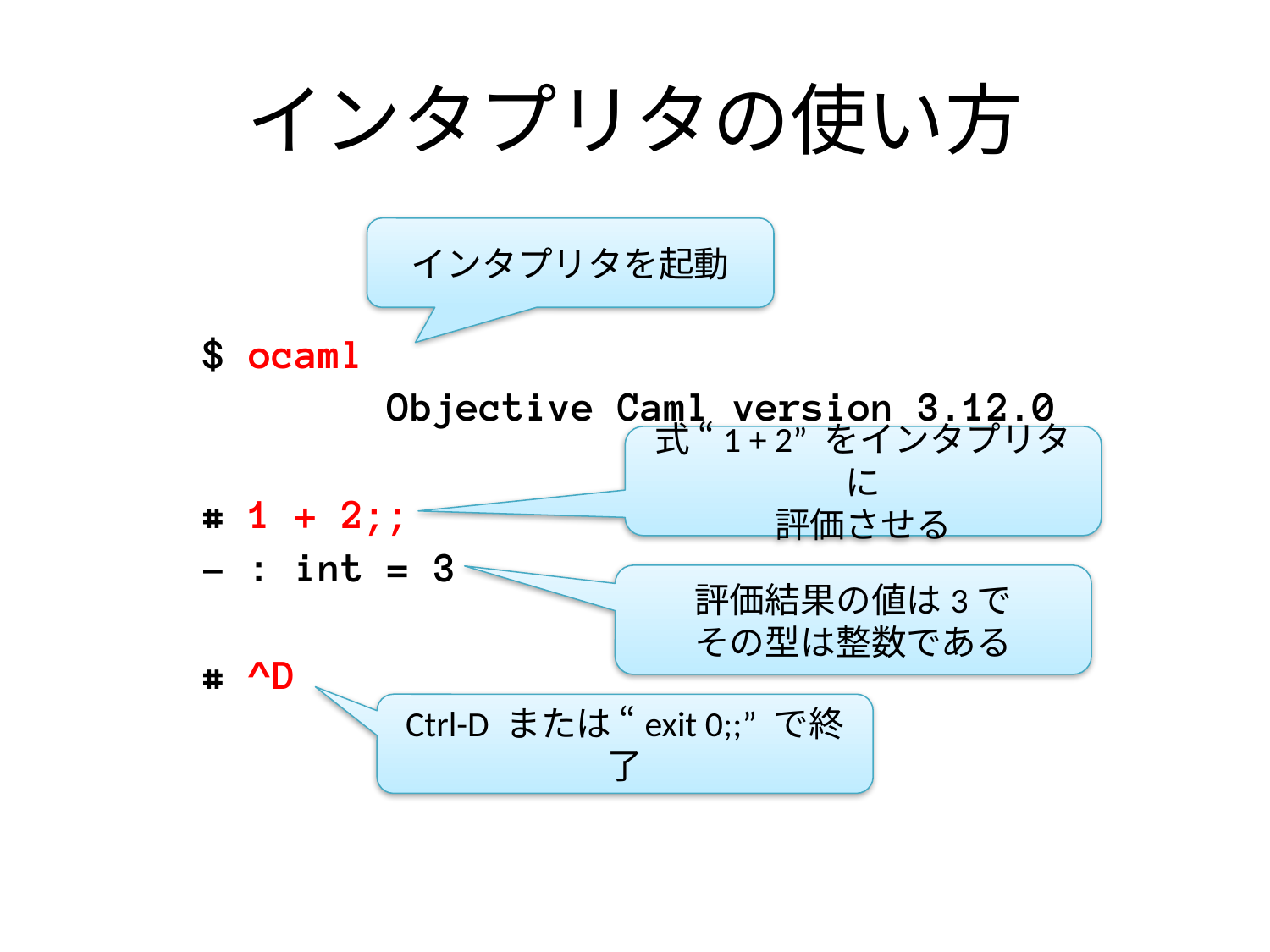

# インタプリタの使い方
インタプリタを起動

$ ocaml
        Objective Caml version 3.12.0

# 1 + 2;;
- : int = 3

# ^D
式 “1 + 2” をインタプリタに
評価させる
評価結果の値は3で
その型は整数である
Ctrl-D または “exit 0;;” で終了